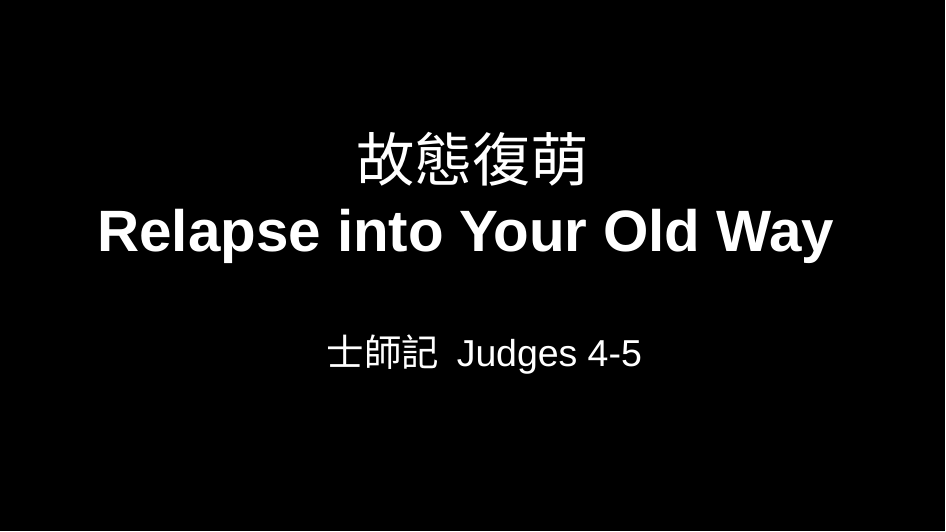

# 故態復萌 Relapse into Your Old Way
士師記 Judges 4-5